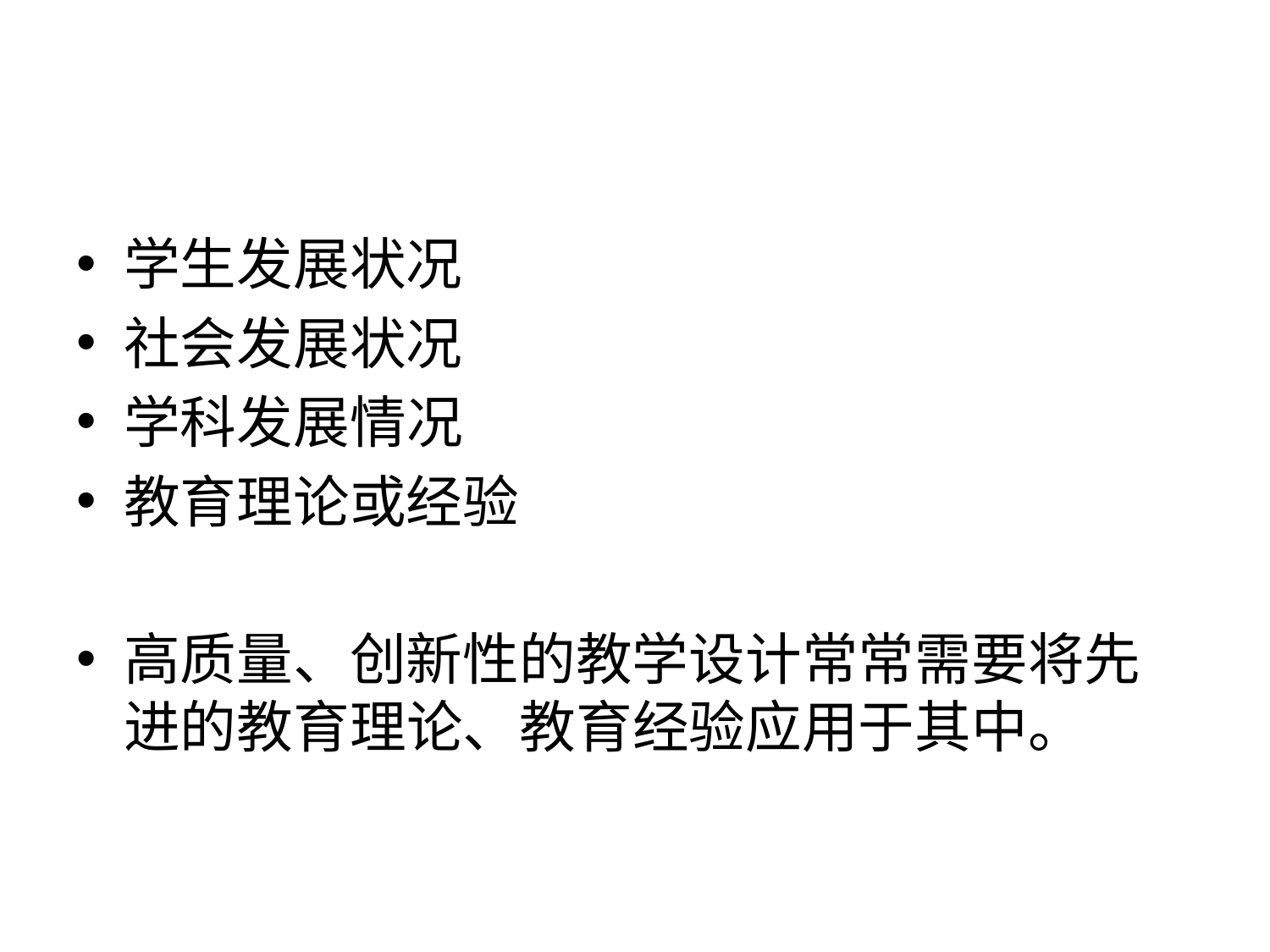

#
学生发展状况
社会发展状况
学科发展情况
教育理论或经验

高质量、创新性的教学设计常常需要将先进的教育理论、教育经验应用于其中。